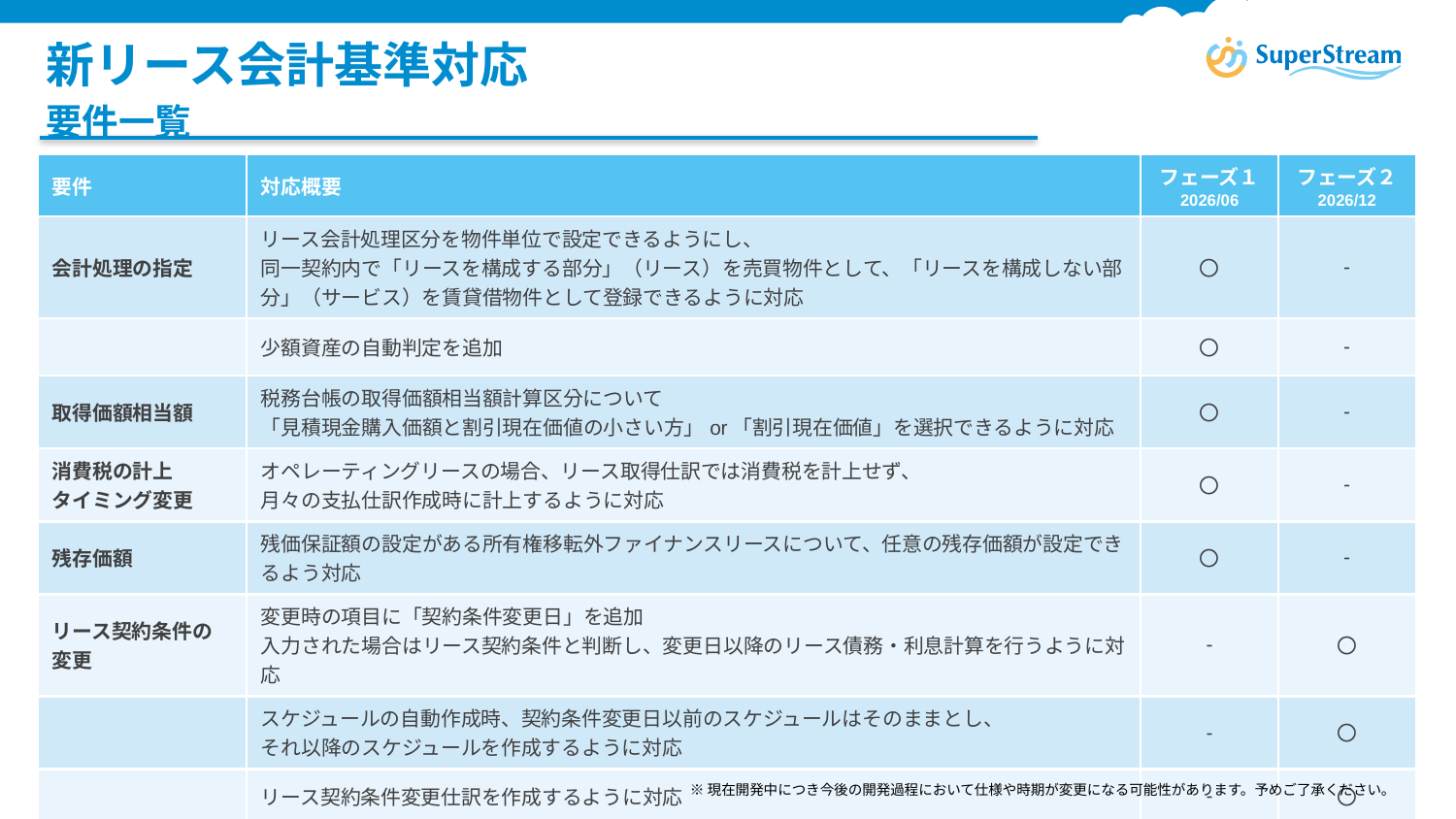

# 新リース会計基準対応
要件一覧
| 要件 | 対応概要 | フェーズ１ 2026/06 | フェーズ２ 2026/12 |
| --- | --- | --- | --- |
| 会計処理の指定 | リース会計処理区分を物件単位で設定できるようにし、 同一契約内で「リースを構成する部分」（リース）を売買物件として、「リースを構成しない部分」（サービス）を賃貸借物件として登録できるように対応 | 〇 | - |
|  | 少額資産の自動判定を追加 | 〇 | - |
| 取得価額相当額 | 税務台帳の取得価額相当額計算区分について 「見積現金購入価額と割引現在価値の小さい方」or「割引現在価値」を選択できるように対応 | 〇 | - |
| 消費税の計上 タイミング変更 | オペレーティングリースの場合、リース取得仕訳では消費税を計上せず、 月々の支払仕訳作成時に計上するように対応 | 〇 | - |
| 残存価額 | 残価保証額の設定がある所有権移転外ファイナンスリースについて、任意の残存価額が設定できるよう対応 | 〇 | - |
| リース契約条件の 変更 | 変更時の項目に「契約条件変更日」を追加 入力された場合はリース契約条件と判断し、変更日以降のリース債務・利息計算を行うように対応 | - | 〇 |
|  | スケジュールの自動作成時、契約条件変更日以前のスケジュールはそのままとし、 それ以降のスケジュールを作成するように対応 | - | 〇 |
|  | リース契約条件変更仕訳を作成するように対応 | - | 〇 |
※現在開発中につき今後の開発過程において仕様や時期が変更になる可能性があります。予めご了承ください。
©Canon IT Solutions Inc.  All rights reserved.
21